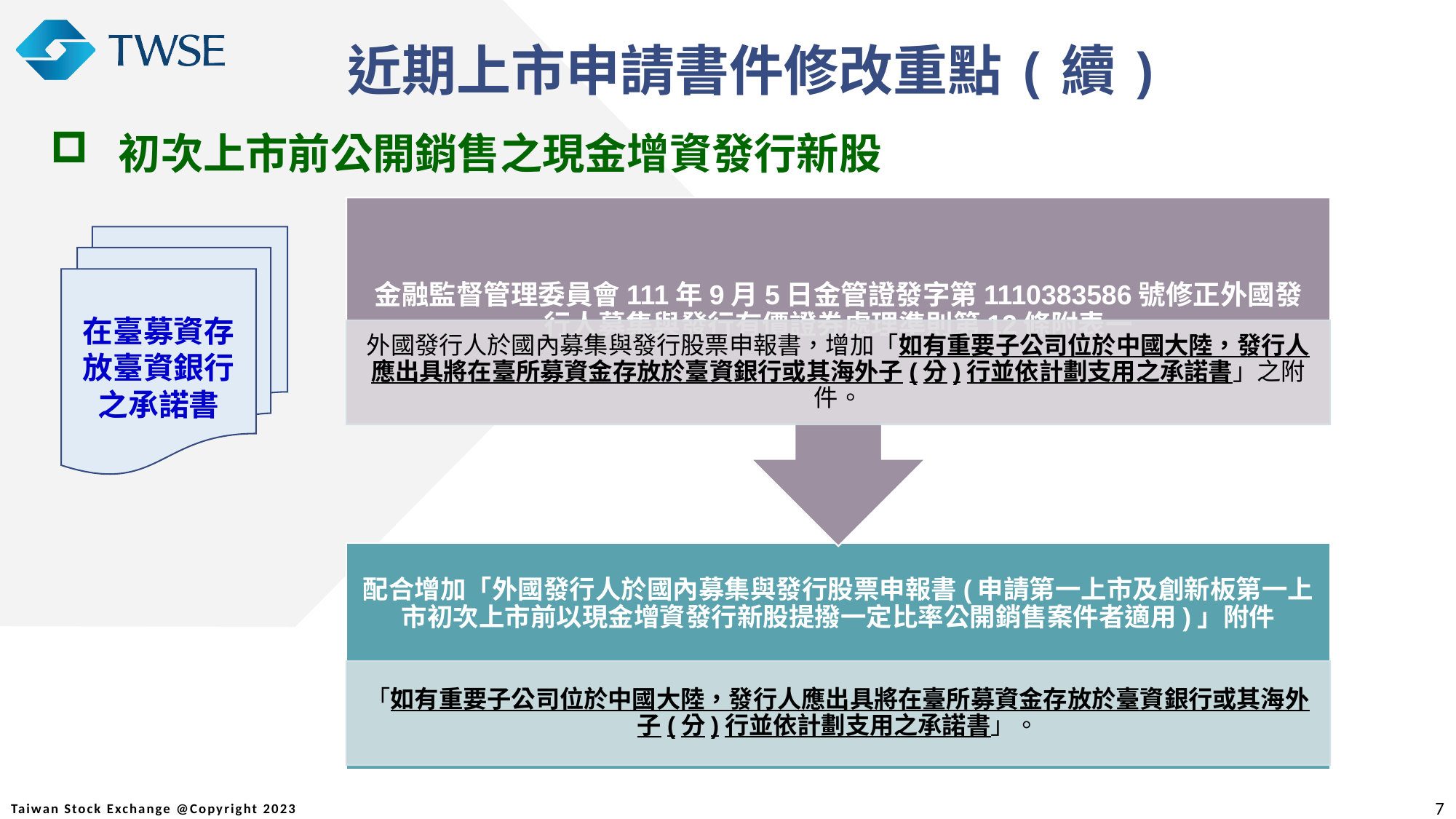

近期上市申請書件修改重點(續)
初次上市前公開銷售之現金增資發行新股
配合增加「外國發行人於國內募集與發行股票申報書(申請第一上市及創新板第一上市初次上市前以現金增資發行新股提撥一定比率公開銷售案件者適用)」附件
「如有重要子公司位於中國大陸，發行人應出具將在臺所募資金存放於臺資銀行或其海外子(分)行並依計劃支用之承諾書」。
金融監督管理委員會111年9月5日金管證發字第1110383586號修正外國發行人募集與發行有價證券處理準則第12條附表一
外國發行人於國內募集與發行股票申報書，增加「如有重要子公司位於中國大陸，發行人應出具將在臺所募資金存放於臺資銀行或其海外子(分)行並依計劃支用之承諾書」之附件。
在臺募資存放臺資銀行之承諾書
7